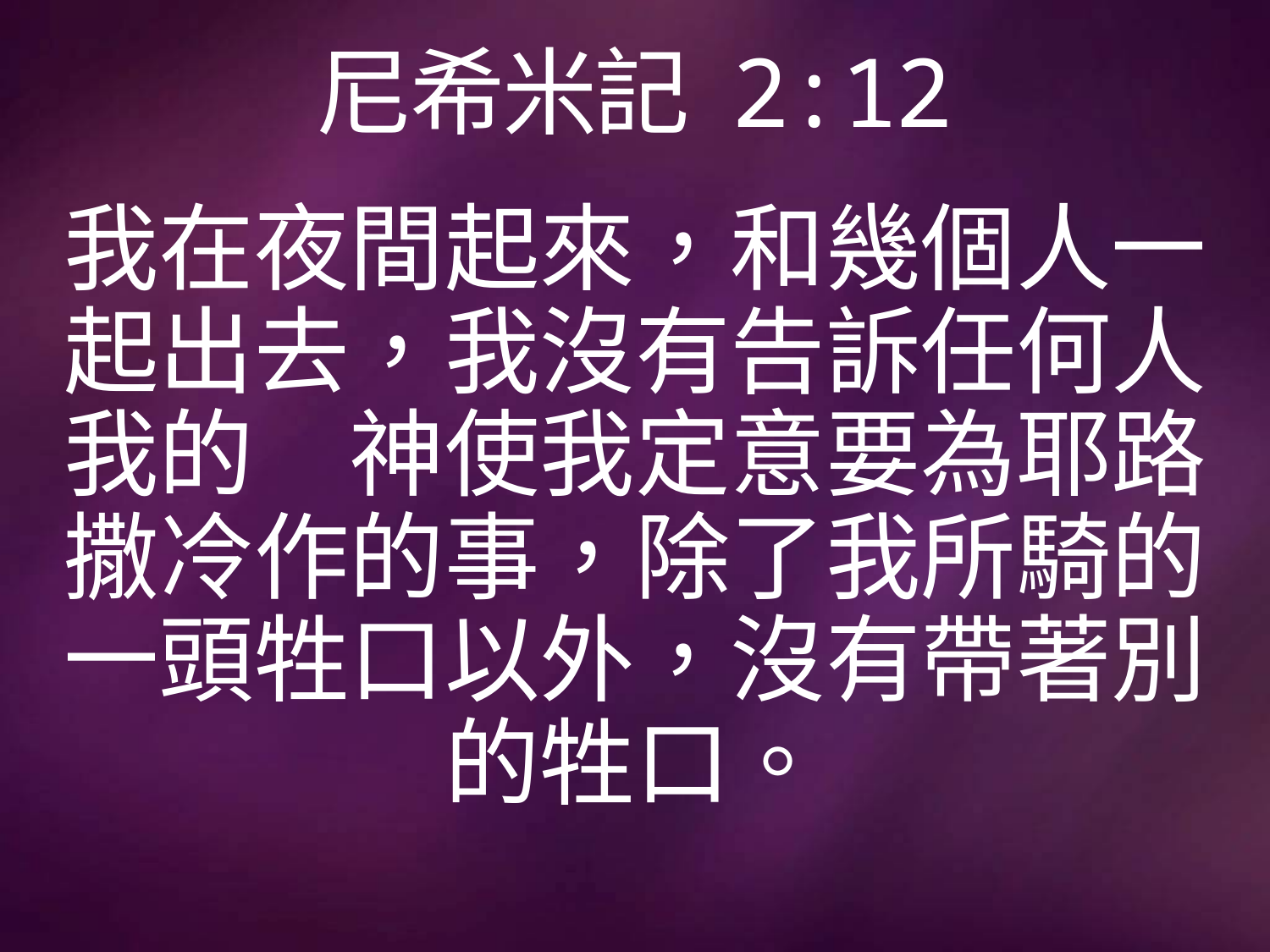

# 尼希米記 2:12
我在夜間起來，和幾個人一起出去，我沒有告訴任何人我的　神使我定意要為耶路撒冷作的事，除了我所騎的一頭牲口以外，沒有帶著別的牲口。